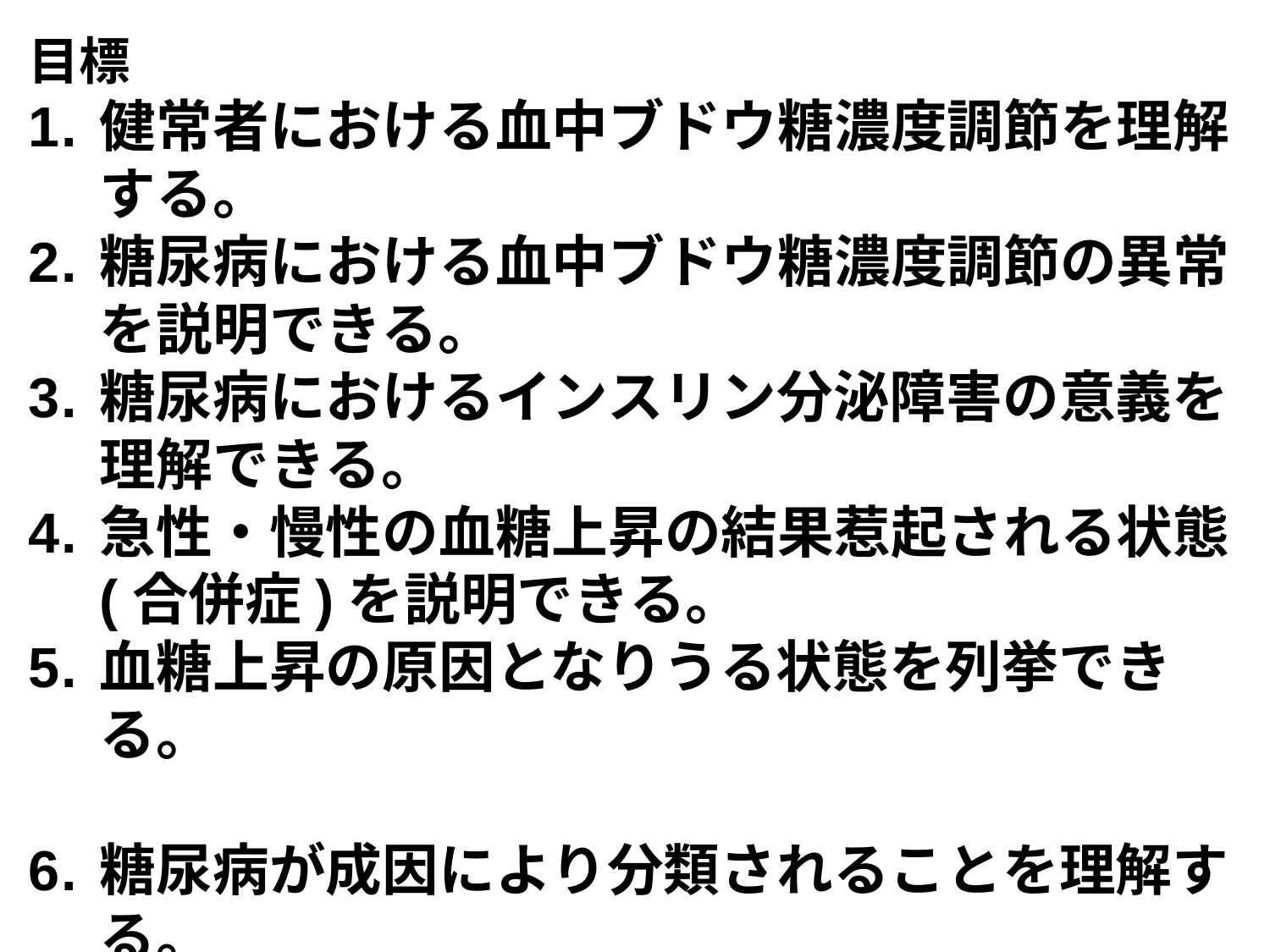

目標
健常者における血中ブドウ糖濃度調節を理解する。
糖尿病における血中ブドウ糖濃度調節の異常を説明できる。
糖尿病におけるインスリン分泌障害の意義を理解できる。
急性・慢性の血糖上昇の結果惹起される状態(合併症)を説明できる。
血糖上昇の原因となりうる状態を列挙できる。

糖尿病が成因により分類されることを理解する。